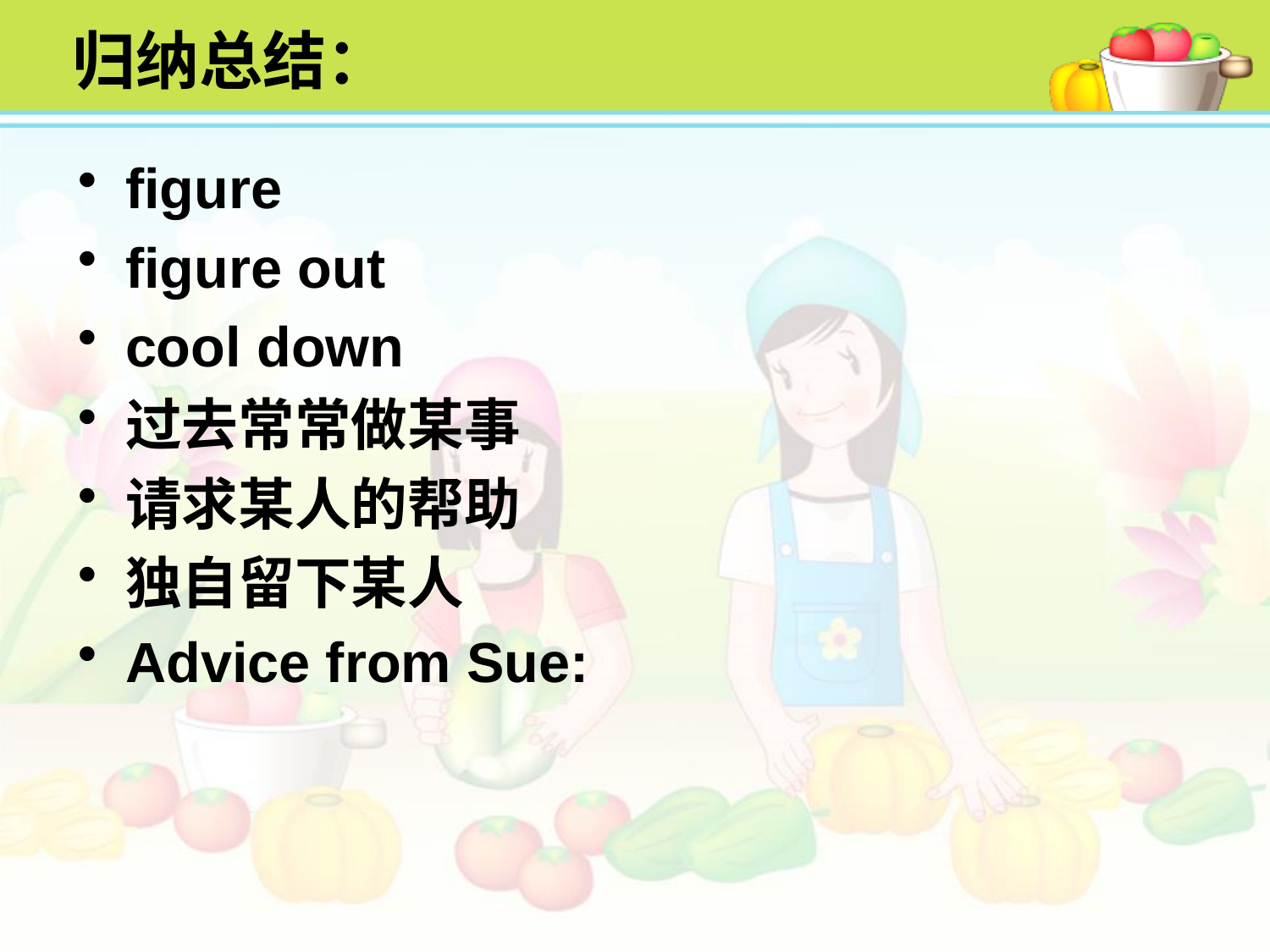

# 归纳总结：
figure
figure out
cool down
过去常常做某事
请求某人的帮助
独自留下某人
Advice from Sue: